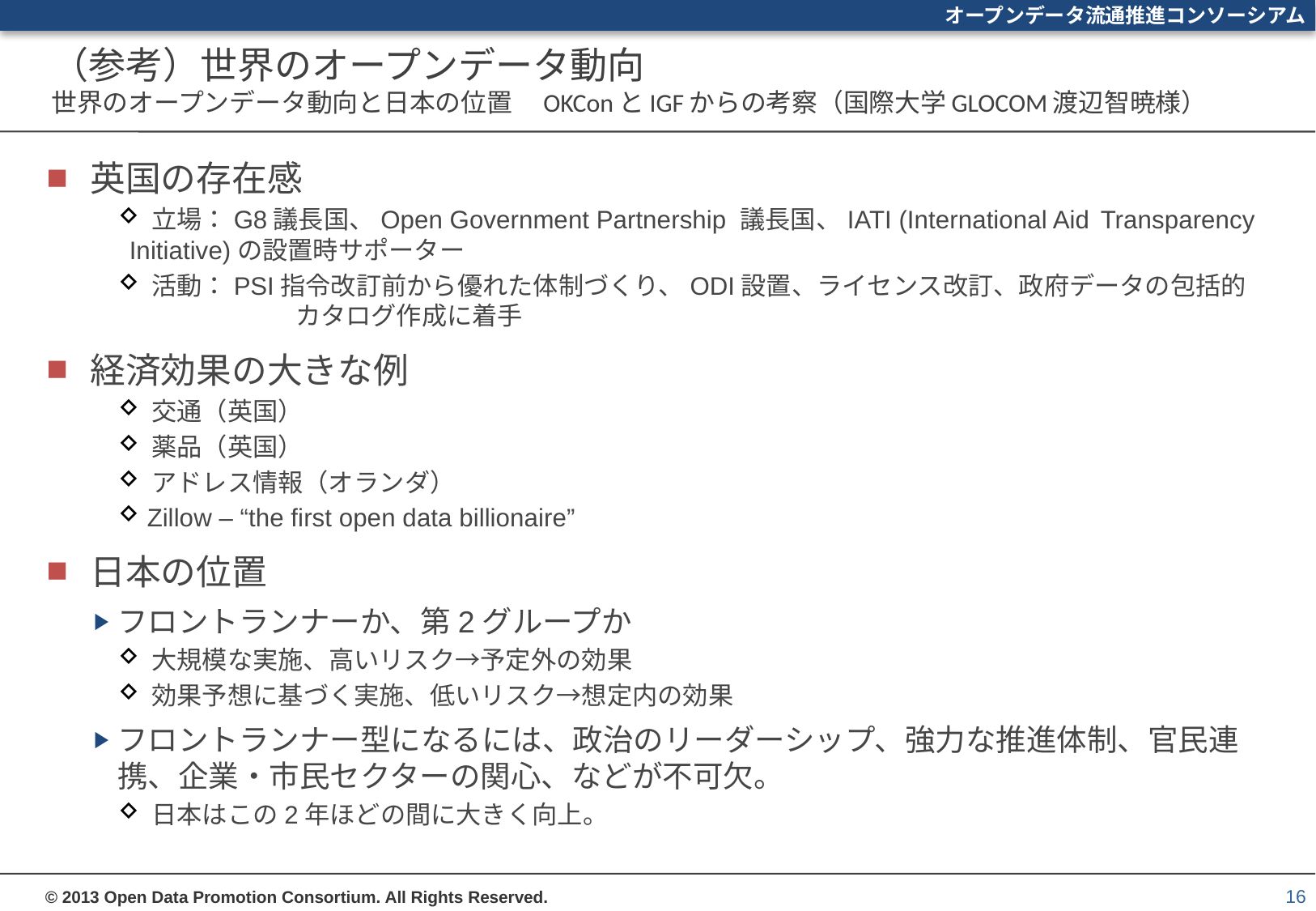

# （参考）世界のオープンデータ動向 世界のオープンデータ動向と日本の位置　OKConとIGFからの考察（国際大学GLOCOM渡辺智暁様）
英国の存在感
 立場：G8議長国、Open Government Partnership 議長国、IATI (International Aid 	Transparency Initiative)の設置時サポーター
 活動：PSI指令改訂前から優れた体制づくり、ODI設置、ライセンス改訂、政府データの包括的	カタログ作成に着手
経済効果の大きな例
 交通（英国）
 薬品（英国）
 アドレス情報（オランダ）
 Zillow – “the first open data billionaire”
日本の位置
フロントランナーか、第2グループか
 大規模な実施、高いリスク→予定外の効果
 効果予想に基づく実施、低いリスク→想定内の効果
フロントランナー型になるには、政治のリーダーシップ、強力な推進体制、官民連携、企業・市民セクターの関心、などが不可欠。
 日本はこの2年ほどの間に大きく向上。

16